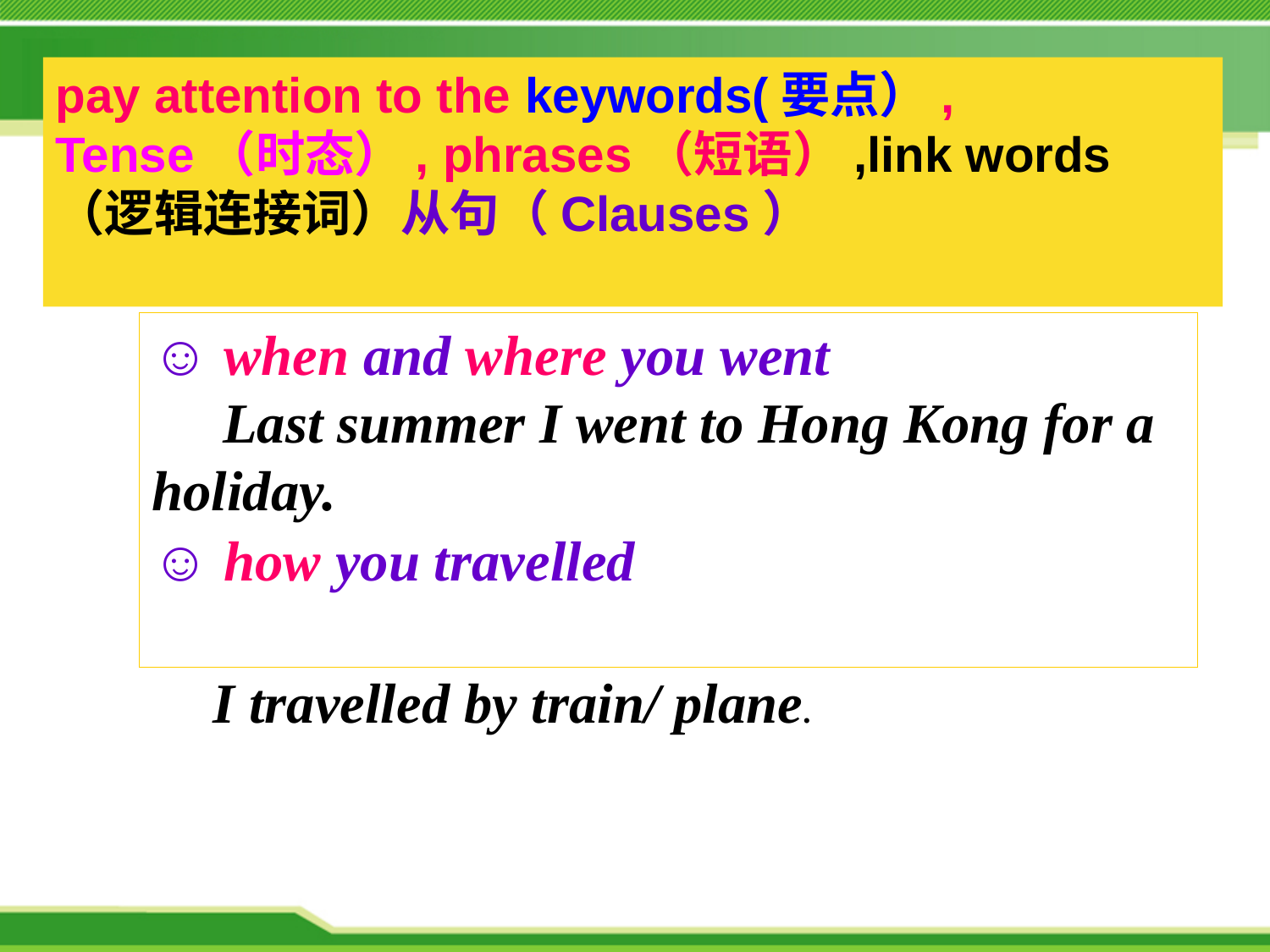

pay attention to the keywords(要点）,
Tense（时态）, phrases（短语）,link words
（逻辑连接词）从句（Clauses）

☺ when and where you went
     Last summer I went to Hong Kong for a holiday.
☺ how you travelled

I travelled by train/ plane.